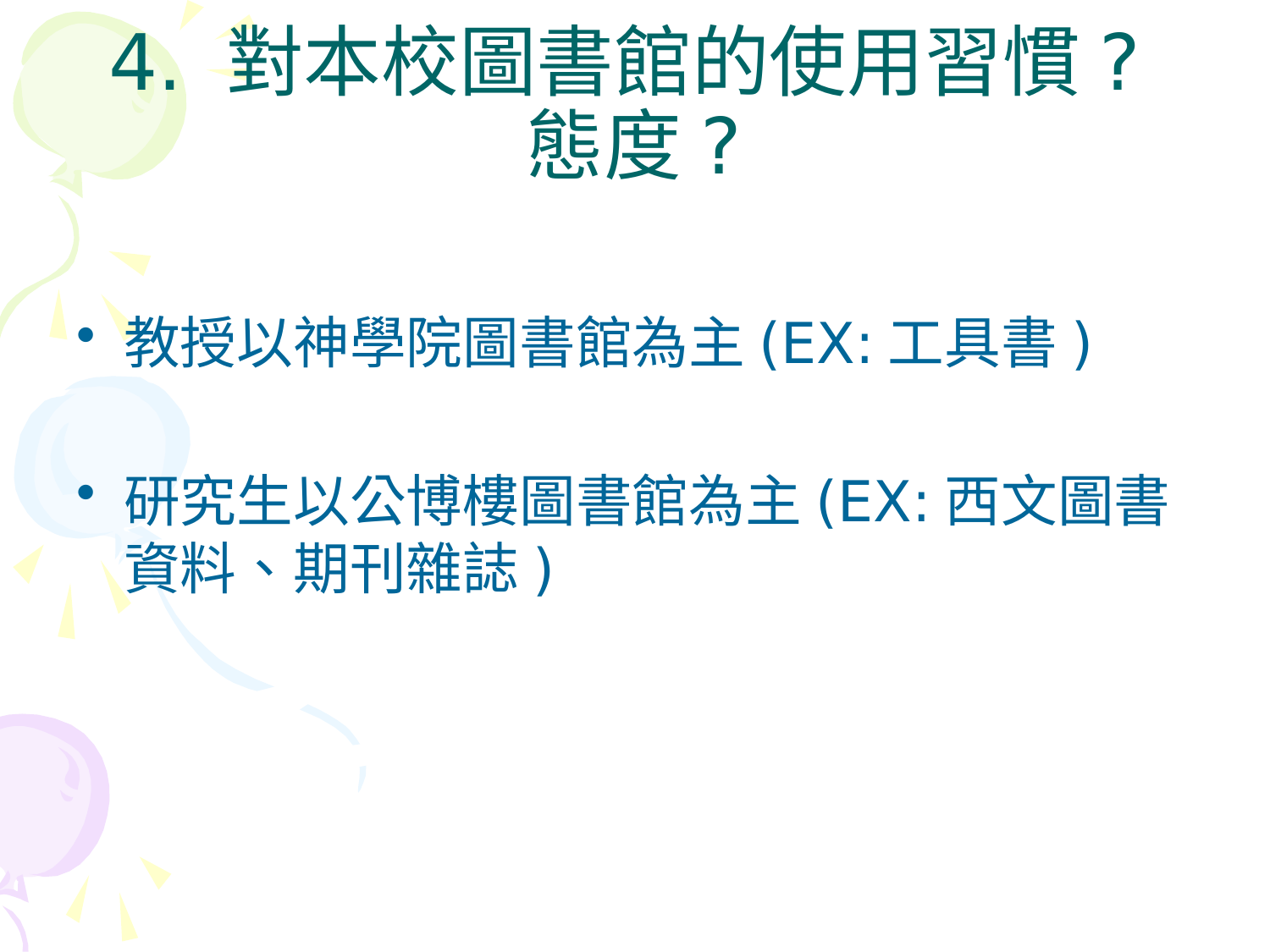

# 4. 對本校圖書館的使用習慣?態度?

教授以神學院圖書館為主(EX:工具書)

研究生以公博樓圖書館為主(EX:西文圖書資料、期刊雜誌)